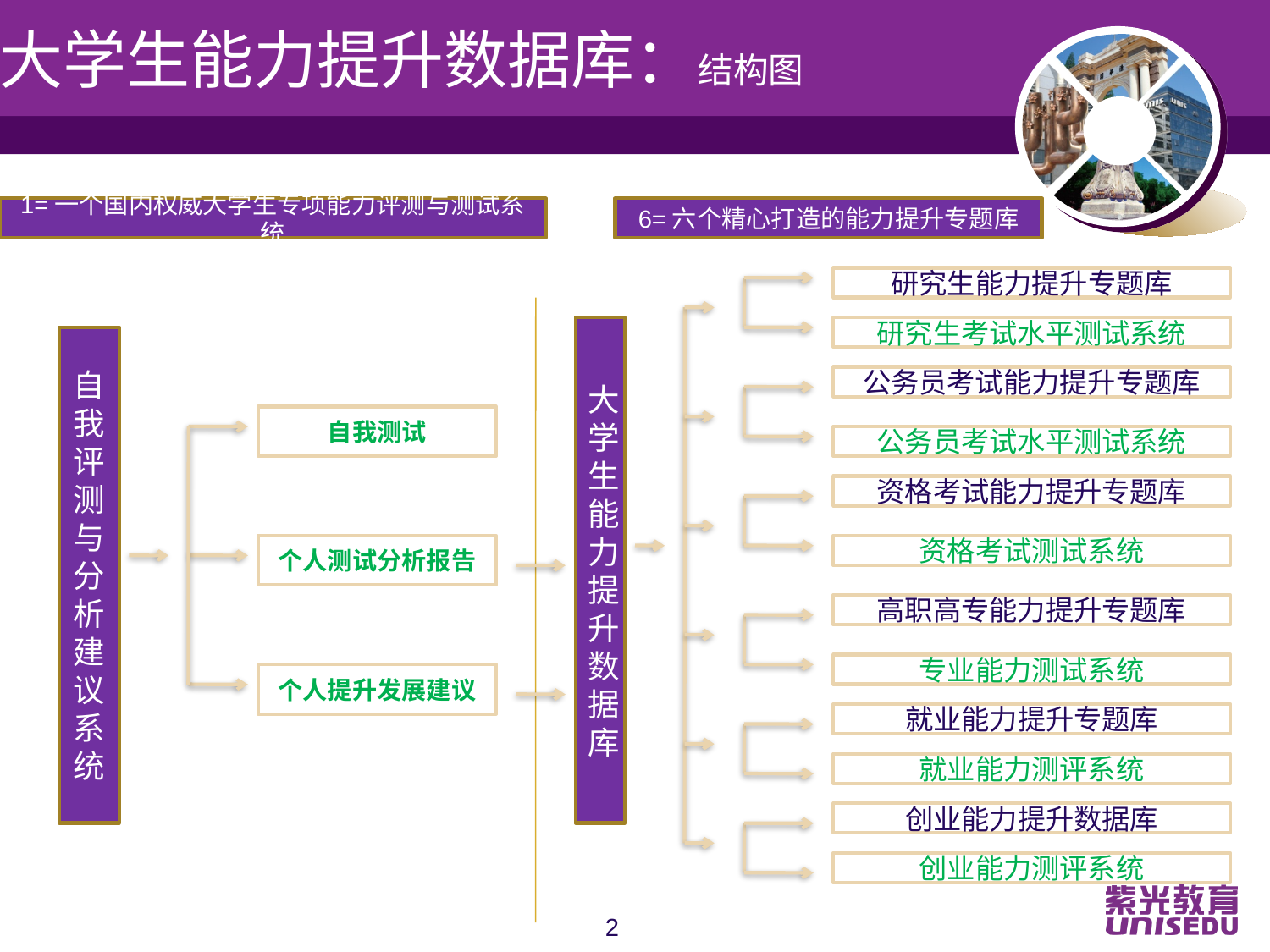

大学生能力提升数据库：结构图
1=一个国内权威大学生专项能力评测与测试系统
6=六个精心打造的能力提升专题库
研究生能力提升专题库
大学生能力提升数据库
研究生考试水平测试系统
自我评测与分析建议系统
公务员考试能力提升专题库
自我测试
公务员考试水平测试系统
资格考试能力提升专题库
个人测试分析报告
资格考试测试系统
高职高专能力提升专题库
专业能力测试系统
个人提升发展建议
就业能力提升专题库
就业能力测评系统
创业能力提升数据库
创业能力测评系统